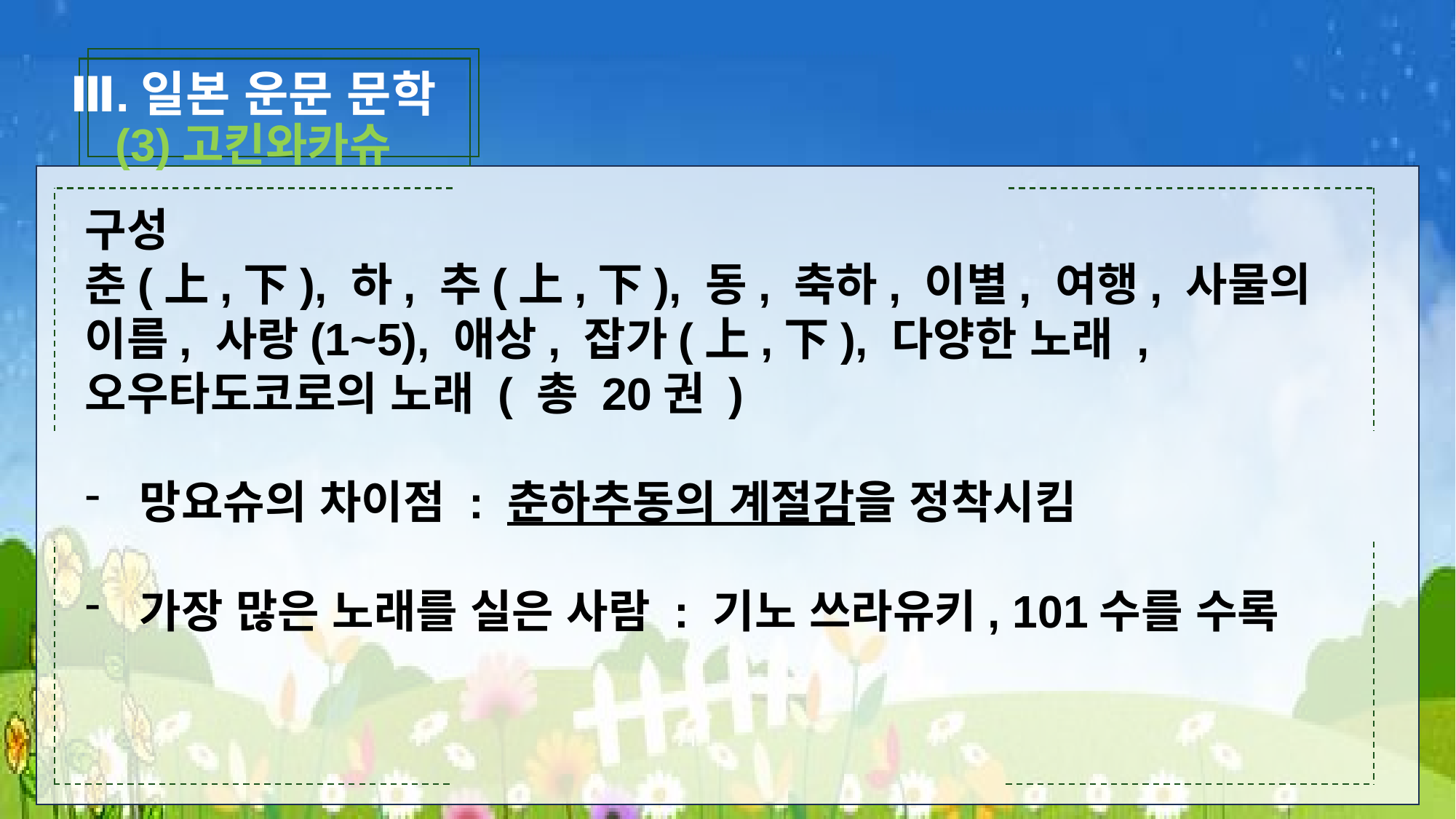

Ⅲ.일본 운문 문학
(3)고킨와카슈

구성
춘(上,下), 하, 추(上,下), 동, 축하, 이별, 여행, 사물의 이름, 사랑(1~5), 애상, 잡가(上,下), 다양한 노래 , 오우타도코로의 노래 ( 총 20권 )

망요슈의 차이점 : 춘하추동의 계절감을 정착시킴

가장 많은 노래를 실은 사람 : 기노 쓰라유키, 101수를 수록